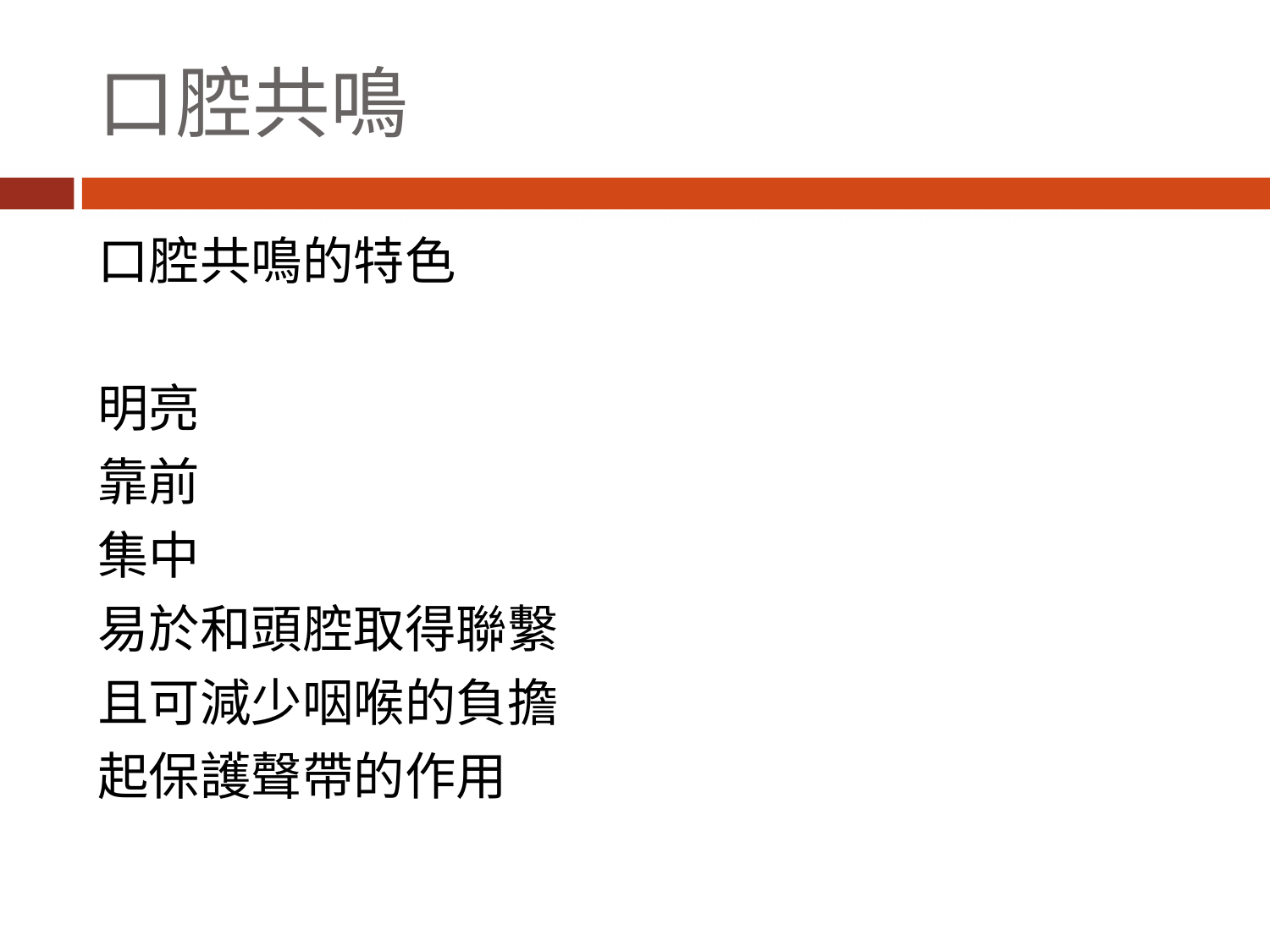

# 口腔共鳴
口腔共鳴的特色

明亮
靠前
集中
易於和頭腔取得聯繫
且可減少咽喉的負擔
起保護聲帶的作用